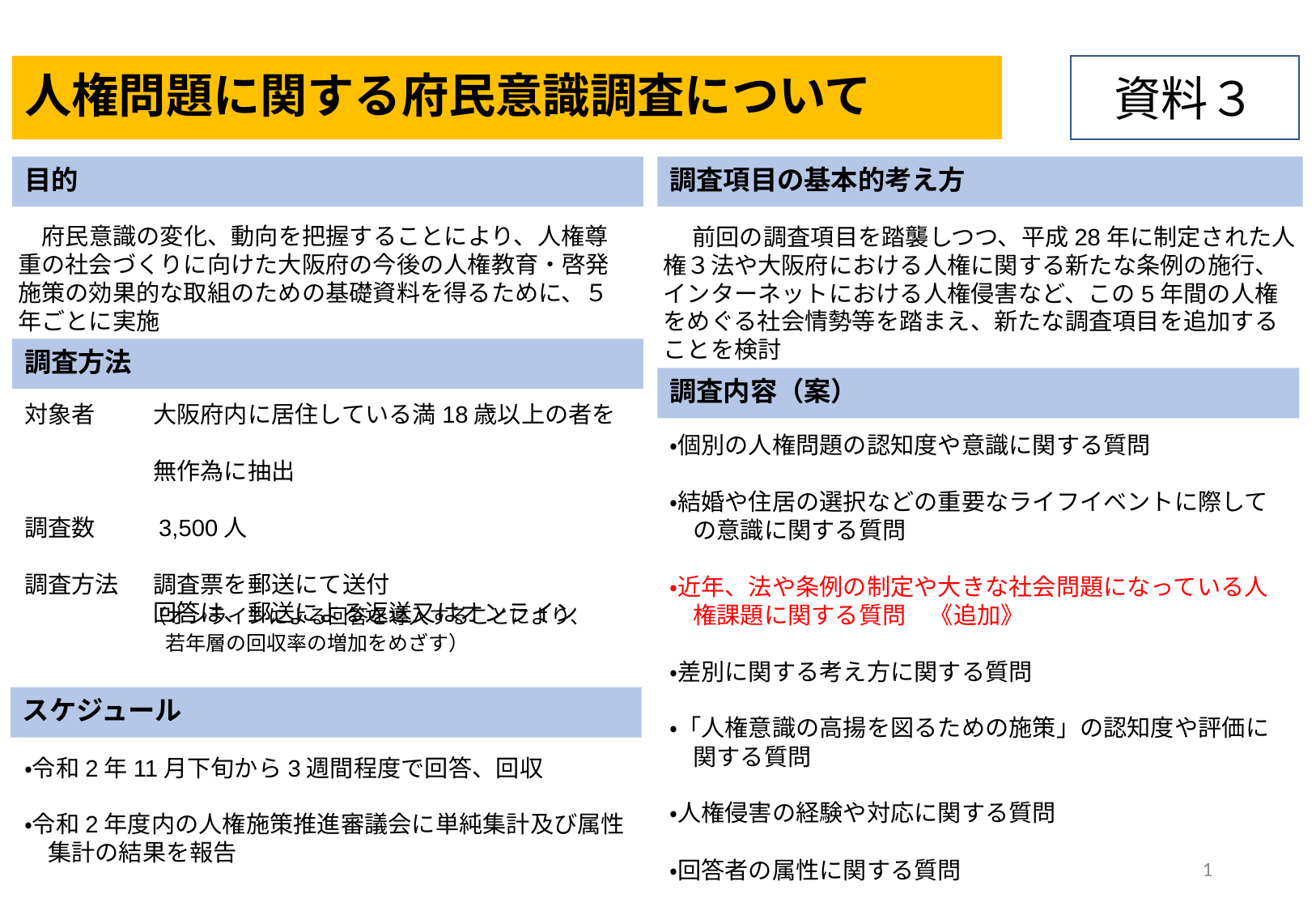

# 人権問題に関する府民意識調査について
資料３

目的
調査項目の基本的考え方
　府民意識の変化、動向を把握することにより、人権尊重の社会づくりに向けた大阪府の今後の人権教育・啓発施策の効果的な取組のための基礎資料を得るために、５年ごとに実施
　 前回の調査項目を踏襲しつつ、平成28年に制定された人権３法や大阪府における人権に関する新たな条例の施行、インターネットにおける人権侵害など、この5年間の人権をめぐる社会情勢等を踏まえ、新たな調査項目を追加することを検討
調査方法
調査内容（案）
対象者　　  大阪府内に居住している満18歳以上の者を
　　　　　  無作為に抽出

調査数　　  3,500人

調査方法 　 調査票を郵送にて送付
　　　　　  回答は、郵送による返送又はオンライン
・個別の人権問題の認知度や意識に関する質問

・結婚や住居の選択などの重要なライフイベントに際して
　の意識に関する質問

・近年、法や条例の制定や大きな社会問題になっている人
　権課題に関する質問　《追加》

・差別に関する考え方に関する質問

・「人権意識の高揚を図るための施策」の認知度や評価に
　関する質問

・人権侵害の経験や対応に関する質問

・回答者の属性に関する質問
（オンラインによる回答を導入することにより、
   若年層の回収率の増加をめざす）
スケジュール
・令和2年11月下旬から3週間程度で回答、回収

・令和2年度内の人権施策推進審議会に単純集計及び属性
　集計の結果を報告
1